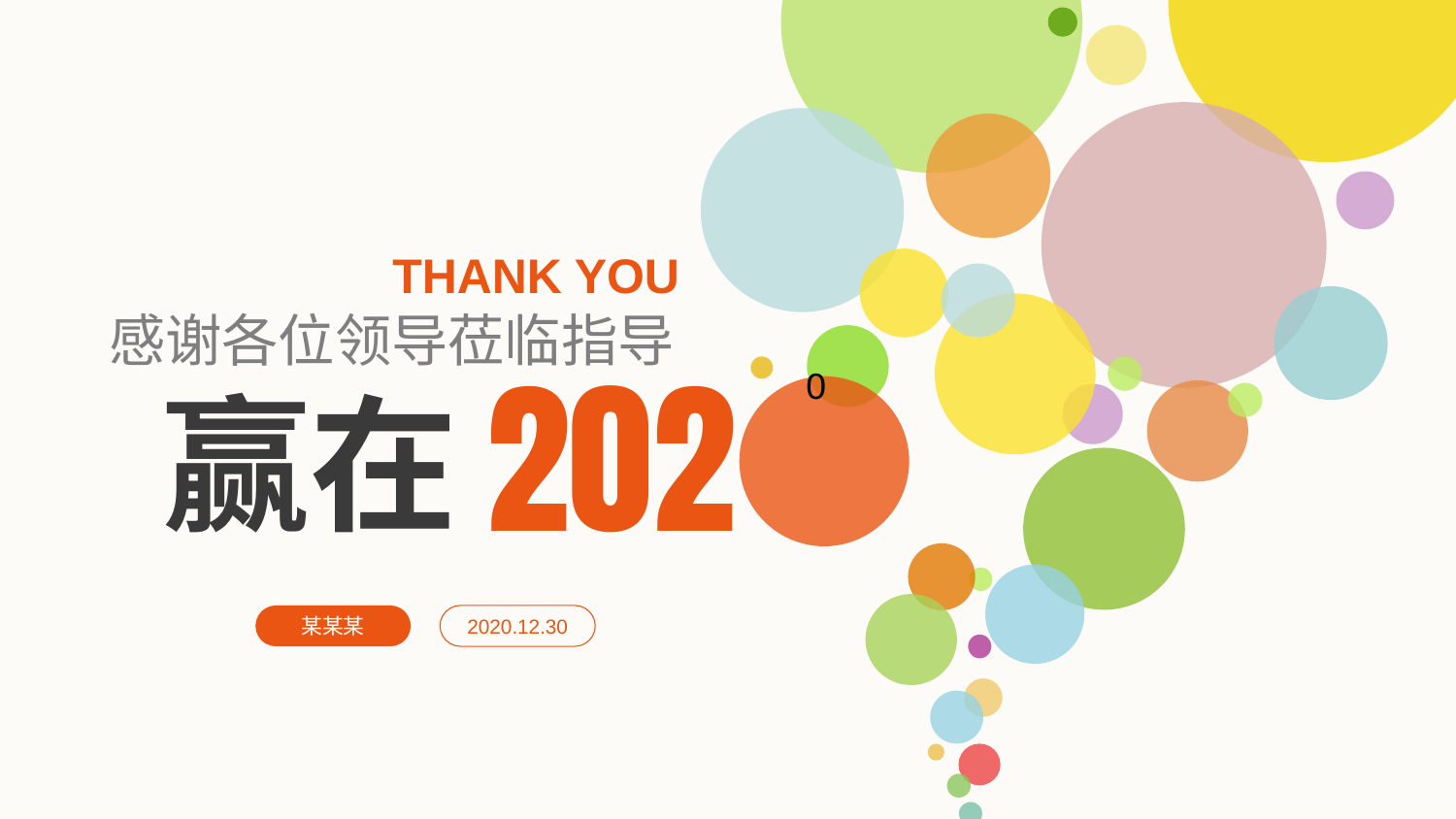

THANK YOU

感谢各位领导莅临指导

202
0
赢在

某某某
2020.12.30